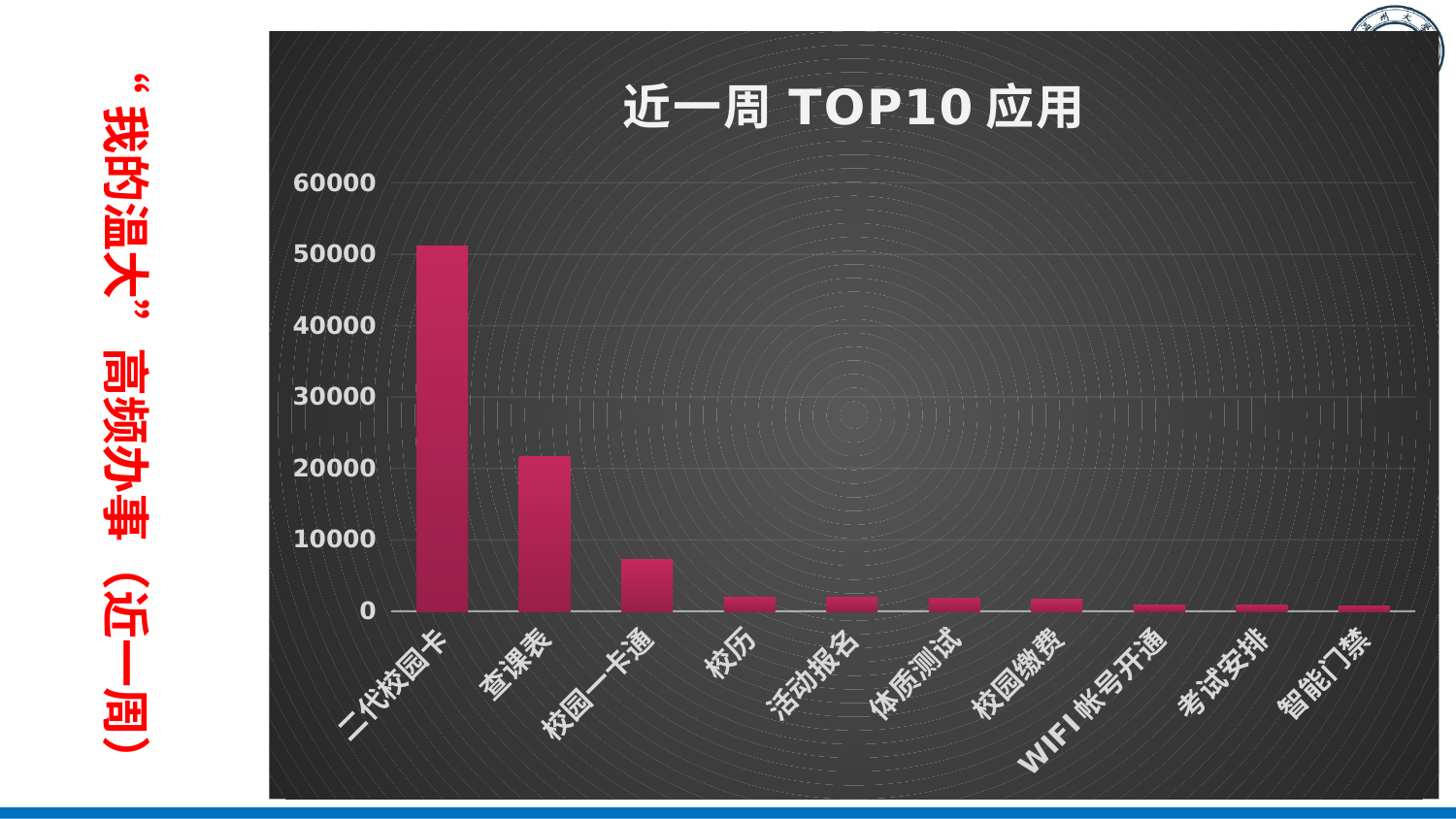

“我的温大”高频办事（近一周）

### Chart: 近一周TOP10应用

| Category |  |
|---|---|
| 二代校园卡 | 51141.0 |
| 查课表 | 21631.0 |
| 校园一卡通 | 7292.0 |
| 校历 | 2017.0 |
| 活动报名 | 2001.0 |
| 体质测试 | 1873.0 |
| 校园缴费 | 1650.0 |
| WIFI帐号开通 | 881.0 |
| 考试安排 | 855.0 |
| 智能门禁 | 717.0 |